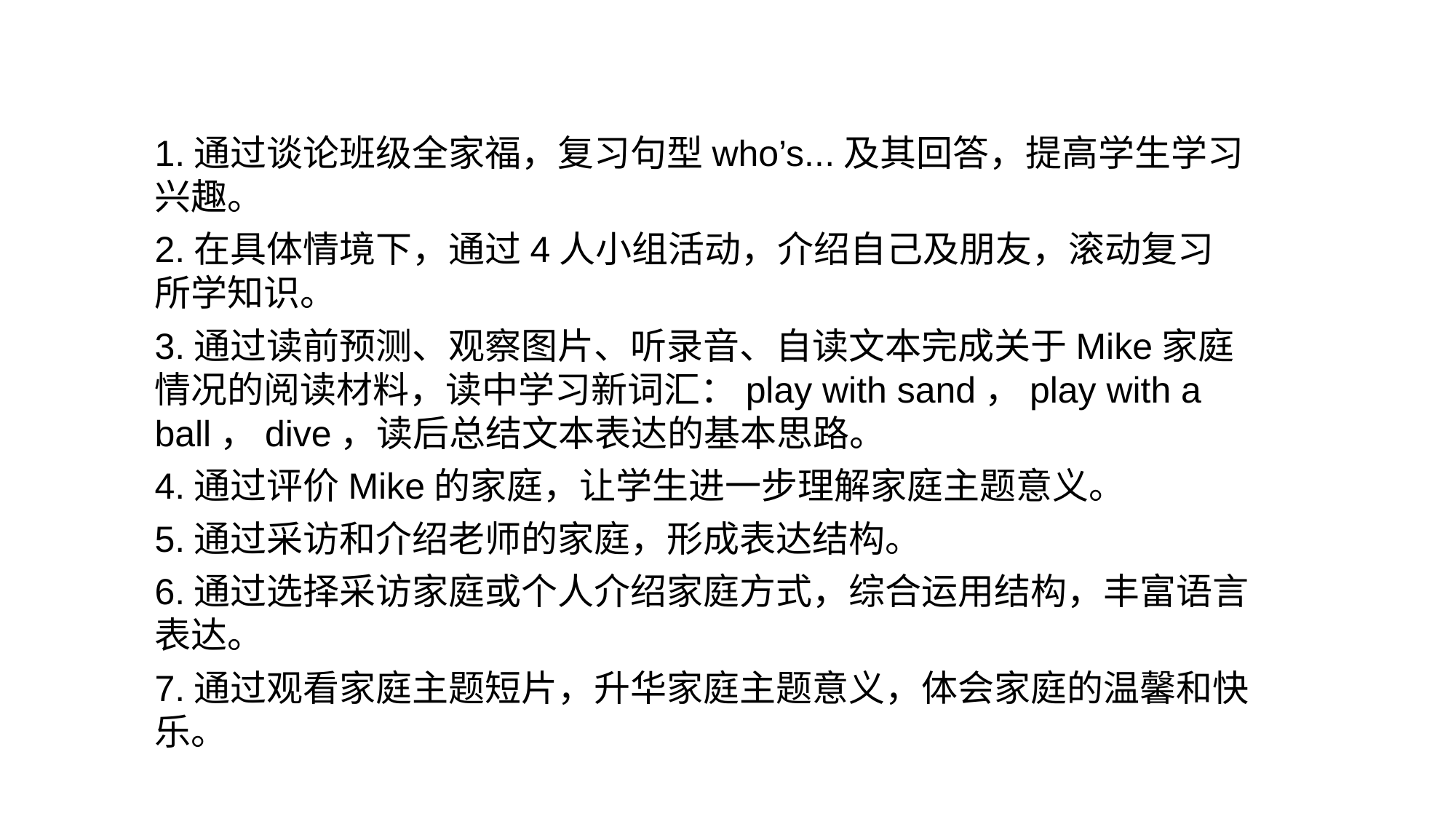

1.通过谈论班级全家福，复习句型who’s...及其回答，提高学生学习兴趣。
2.在具体情境下，通过4人小组活动，介绍自己及朋友，滚动复习所学知识。
3.通过读前预测、观察图片、听录音、自读文本完成关于Mike家庭情况的阅读材料，读中学习新词汇：play with sand，play with a ball，dive，读后总结文本表达的基本思路。
4.通过评价Mike的家庭，让学生进一步理解家庭主题意义。
5.通过采访和介绍老师的家庭，形成表达结构。
6.通过选择采访家庭或个人介绍家庭方式，综合运用结构，丰富语言表达。
7.通过观看家庭主题短片，升华家庭主题意义，体会家庭的温馨和快乐。